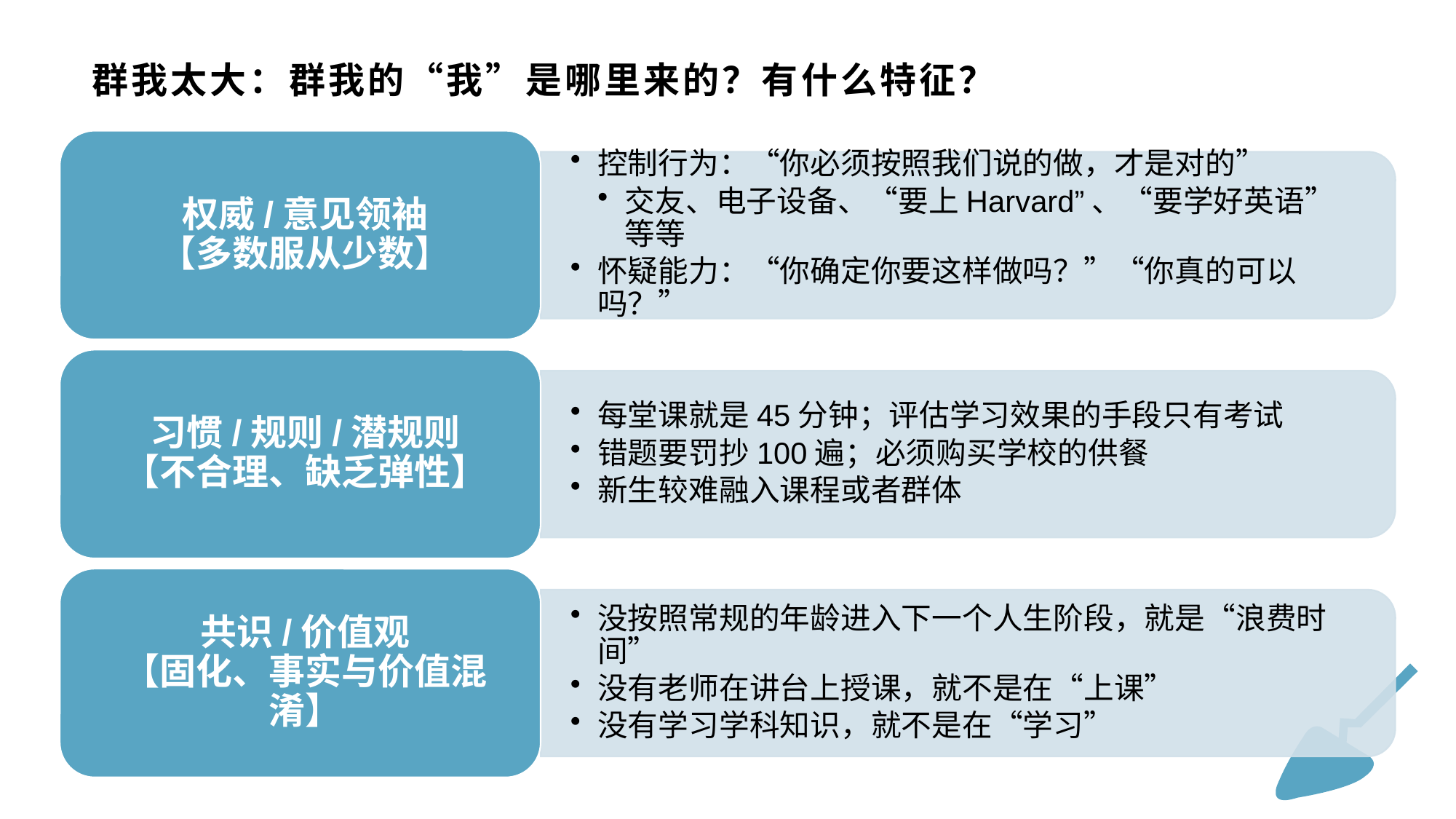

# 群我太大：群我的“我”是哪里来的？有什么特征？
控制行为：“你必须按照我们说的做，才是对的”
交友、电子设备、“要上Harvard”、“要学好英语”等等
怀疑能力：“你确定你要这样做吗？”“你真的可以吗？”
权威/意见领袖
【多数服从少数】
每堂课就是45分钟；评估学习效果的手段只有考试
错题要罚抄100遍；必须购买学校的供餐
新生较难融入课程或者群体
习惯/规则/潜规则
【不合理、缺乏弹性】
没按照常规的年龄进入下一个人生阶段，就是“浪费时间”
没有老师在讲台上授课，就不是在“上课”
没有学习学科知识，就不是在“学习”
共识/价值观
【固化、事实与价值混淆】